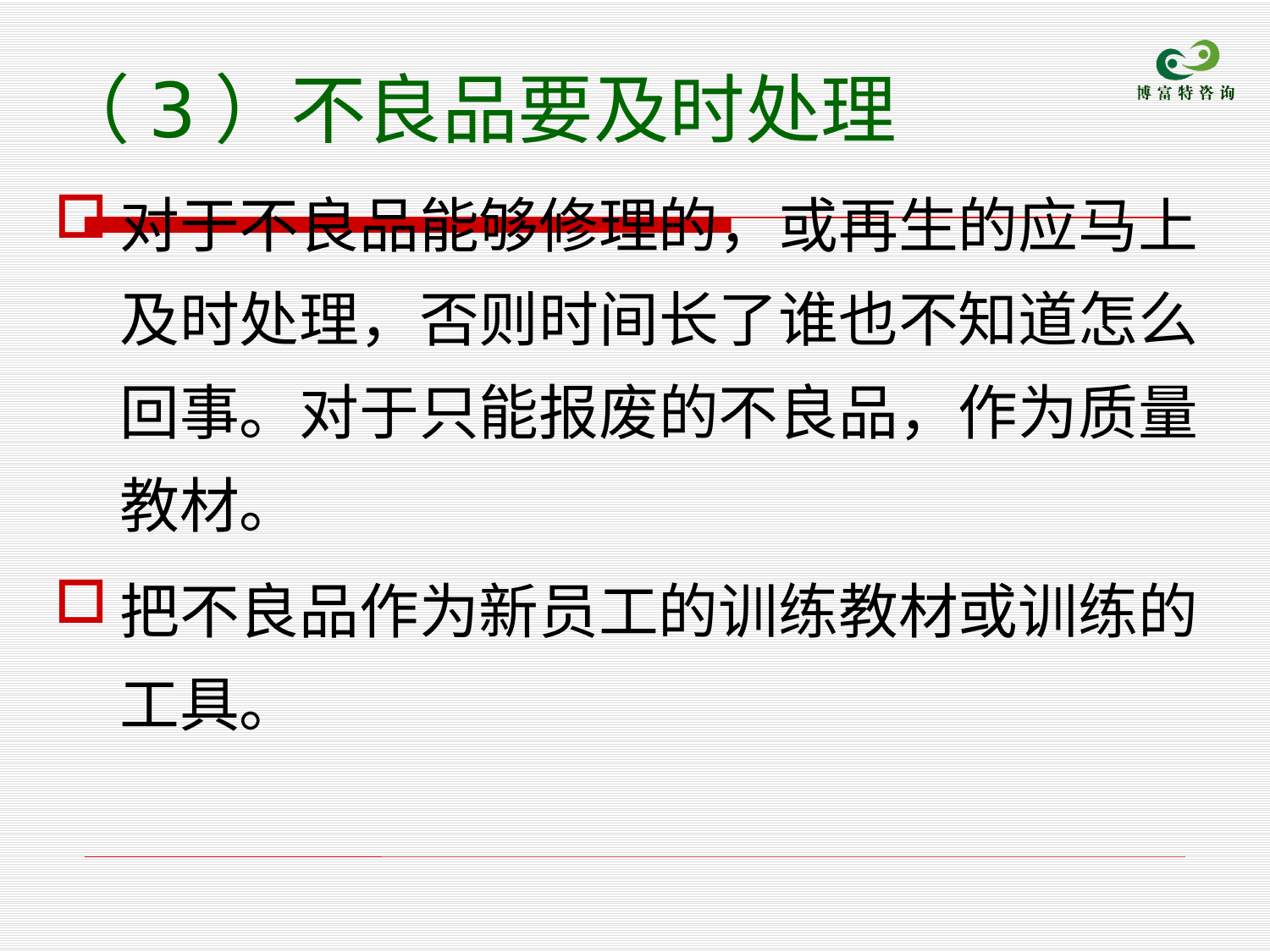

（3）不良品要及时处理
对于不良品能够修理的，或再生的应马上及时处理，否则时间长了谁也不知道怎么回事。对于只能报废的不良品，作为质量教材。
把不良品作为新员工的训练教材或训练的工具。
715